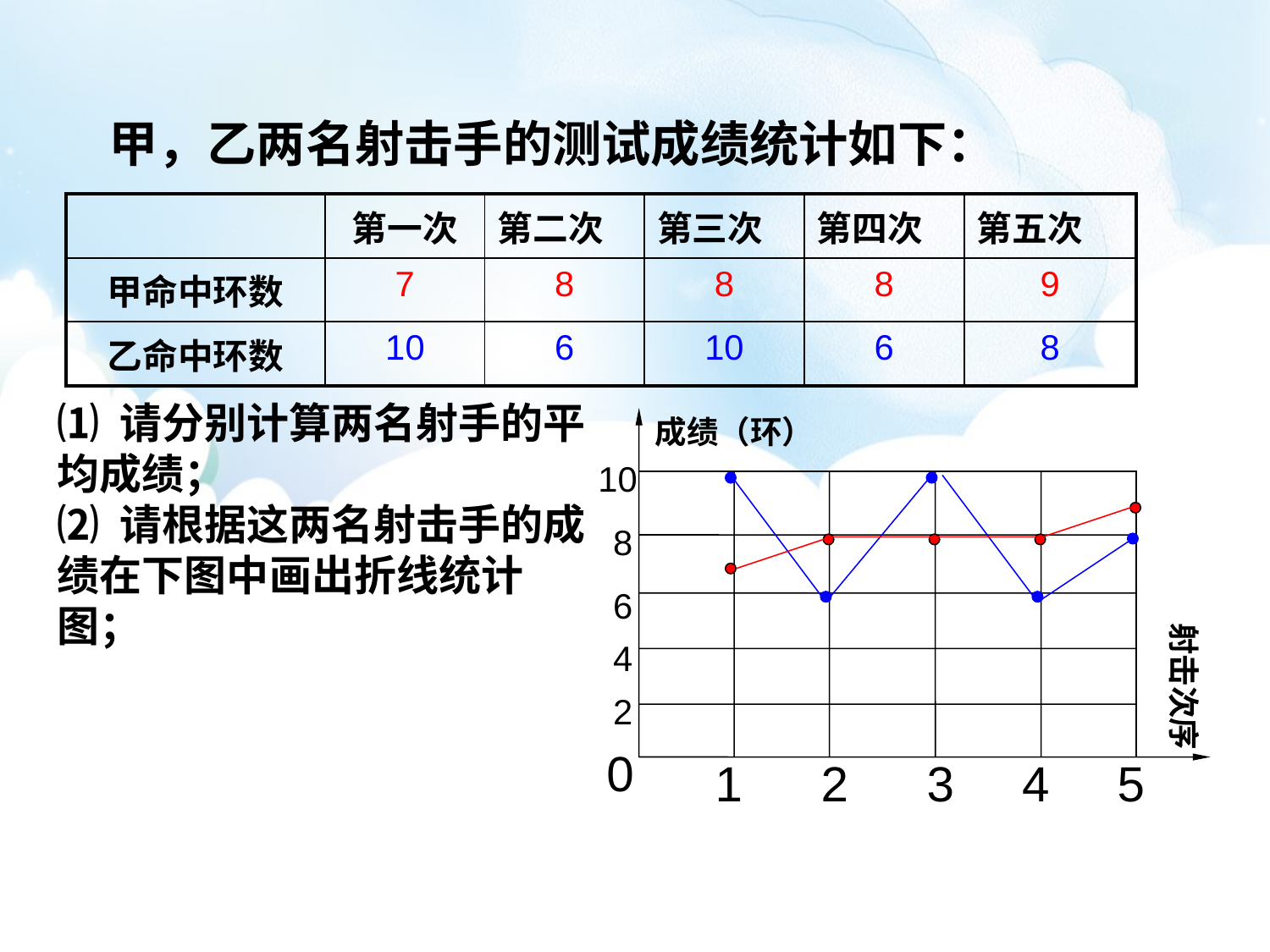

甲，乙两名射击手的测试成绩统计如下：
|  | 第一次 | 第二次 | 第三次 | 第四次 | 第五次 |
| --- | --- | --- | --- | --- | --- |
| 甲命中环数 | 7 | 8 | 8 | 8 | 9 |
| 乙命中环数 | 10 | 6 | 10 | 6 | 8 |
⑴ 请分别计算两名射手的平均成绩；
⑵ 请根据这两名射击手的成绩在下图中画出折线统计图；
成绩（环）

10

8

6

4

2

0
1
2
3
4
5

射击次序